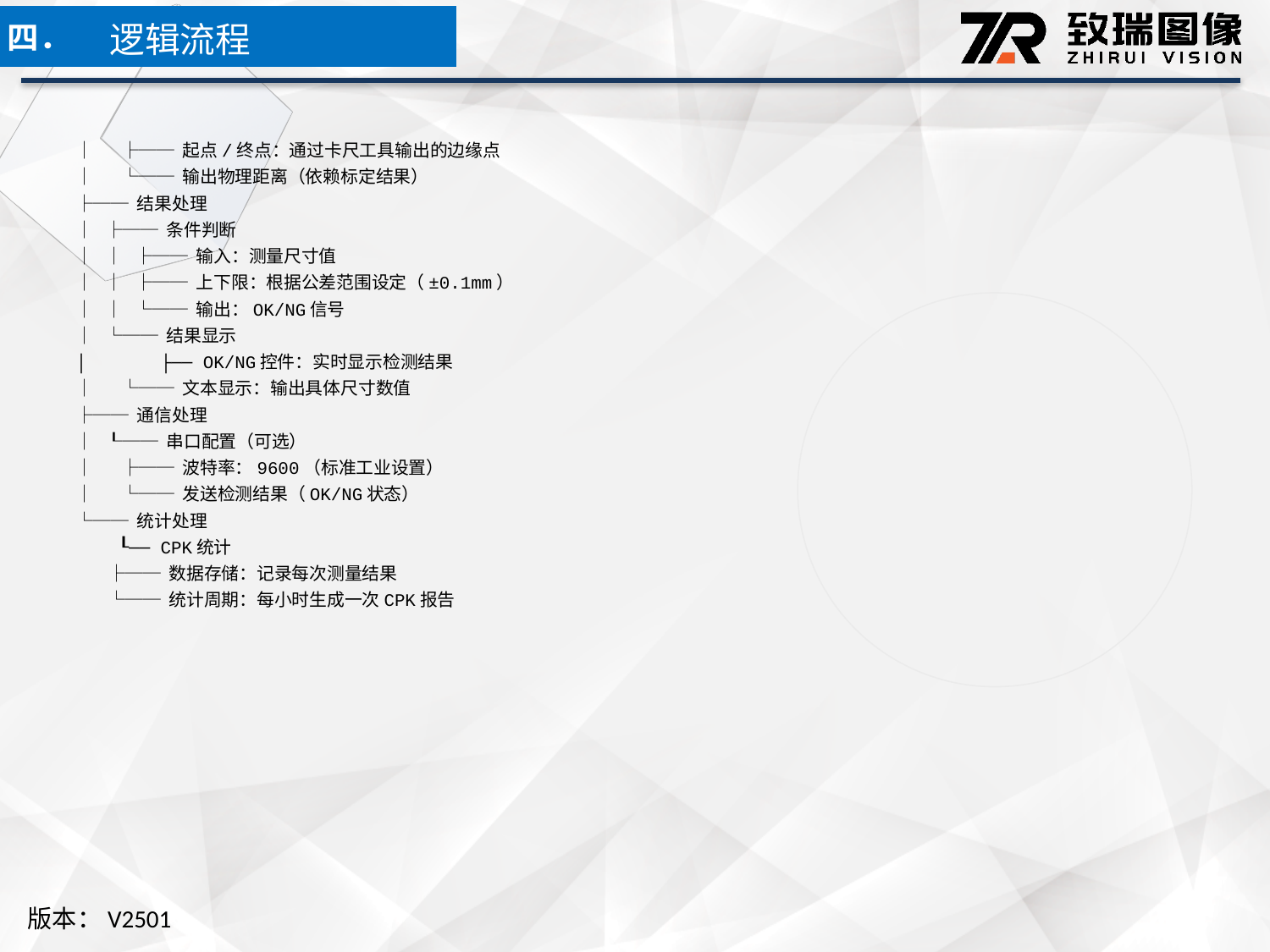

逻辑流程
四．

│       ├── 起点/终点：通过卡尺工具输出的边缘点
│       └── 输出物理距离（依赖标定结果）
├── 结果处理
│   ├── 条件判断
│   │   ├── 输入：测量尺寸值
│   │   ├── 上下限：根据公差范围设定（±0.1mm）
│   │   └── 输出：OK/NG信号
│   └── 结果显示
│       ├── OK/NG控件：实时显示检测结果
│       └── 文本显示：输出具体尺寸数值
├── 通信处理
│   ┖── 串口配置（可选）
│       ├── 波特率：9600（标准工业设置）
│       └── 发送检测结果（OK/NG状态）
└── 统计处理
    ┖── CPK统计
        ├── 数据存储：记录每次测量结果
        └── 统计周期：每小时生成一次CPK报告